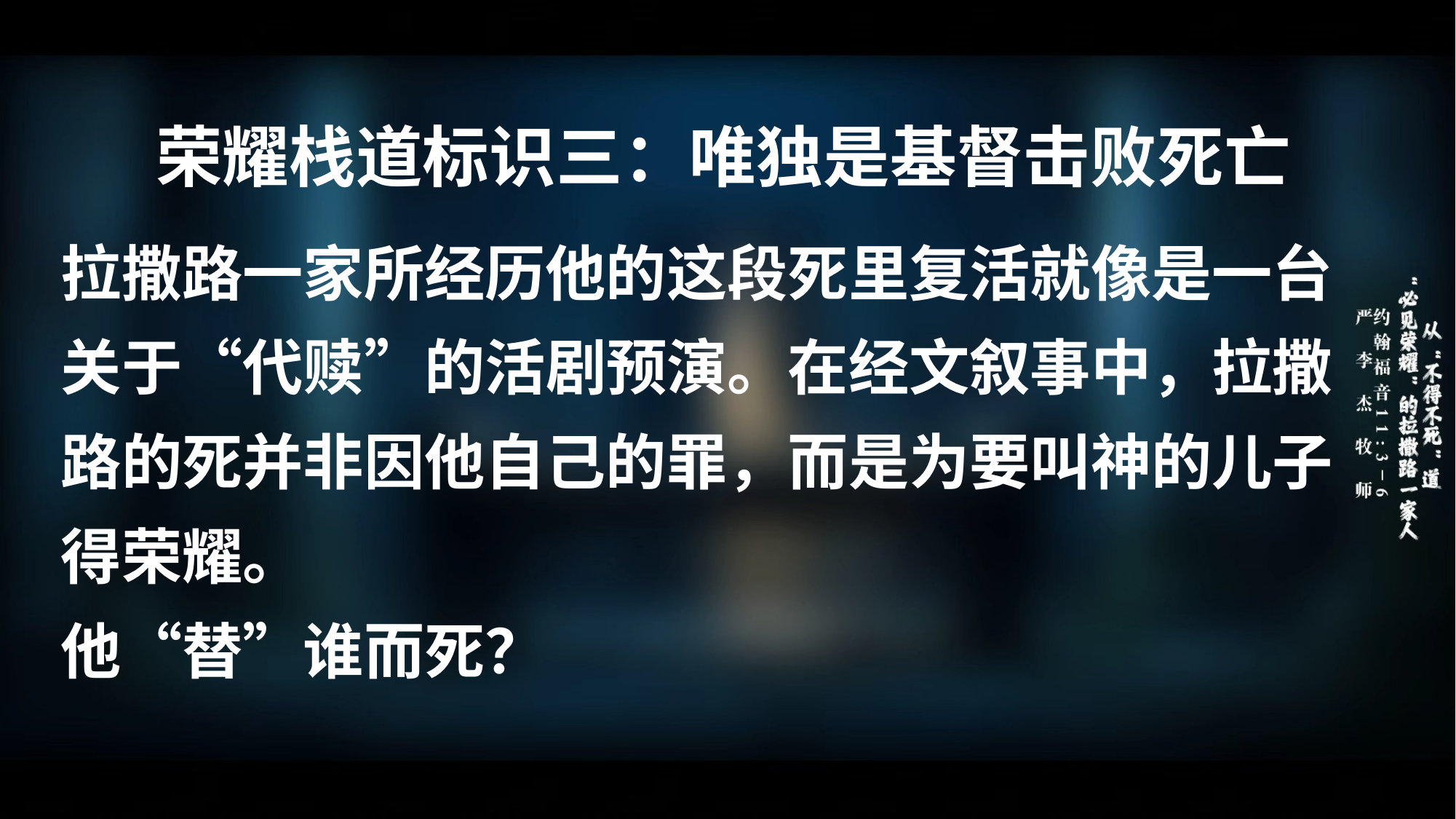

荣耀栈道标识三：唯独是基督击败死亡
拉撒路一家所经历他的这段死里复活就像是一台关于“代赎”的活剧预演。在经文叙事中，拉撒路的死并非因他自己的罪，而是为要叫神的儿子得荣耀。
他“替”谁而死？